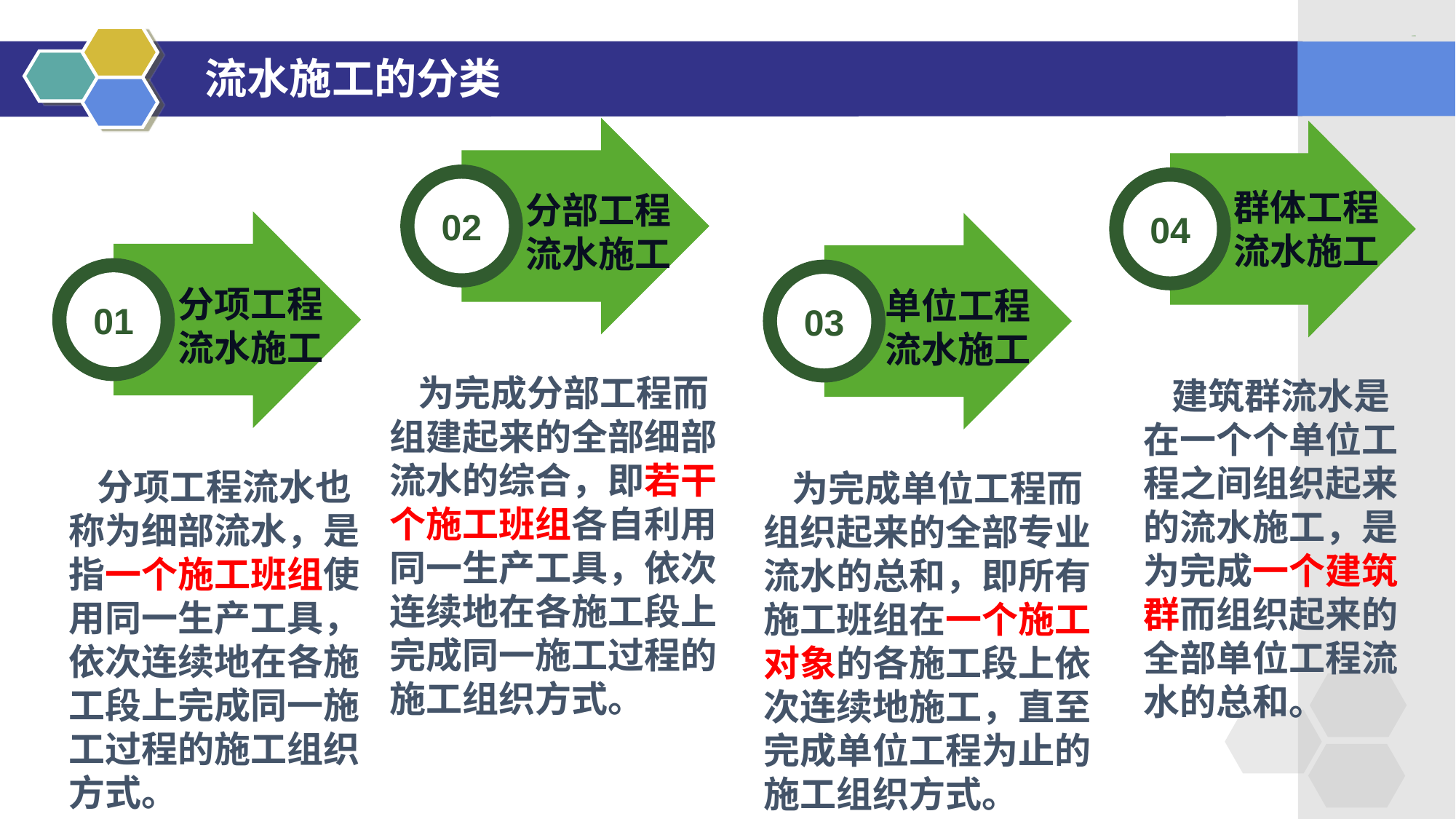

LOGO
# 流水施工的分类

02
分部工程流水施工
   为完成分部工程而组建起来的全部细部流水的综合，即若干个施工班组各自利用同一生产工具，依次连续地在各施工段上完成同一施工过程的施工组织方式。

04
群体工程流水施工
   建筑群流水是在一个个单位工程之间组织起来的流水施工，是为完成一个建筑群而组织起来的全部单位工程流水的总和。

01
分项工程流水施工
   分项工程流水也称为细部流水，是指一个施工班组使用同一生产工具，依次连续地在各施工段上完成同一施工过程的施工组织方式。

03
单位工程流水施工
   为完成单位工程而组织起来的全部专业流水的总和，即所有施工班组在一个施工对象的各施工段上依次连续地施工，直至完成单位工程为止的施工组织方式。